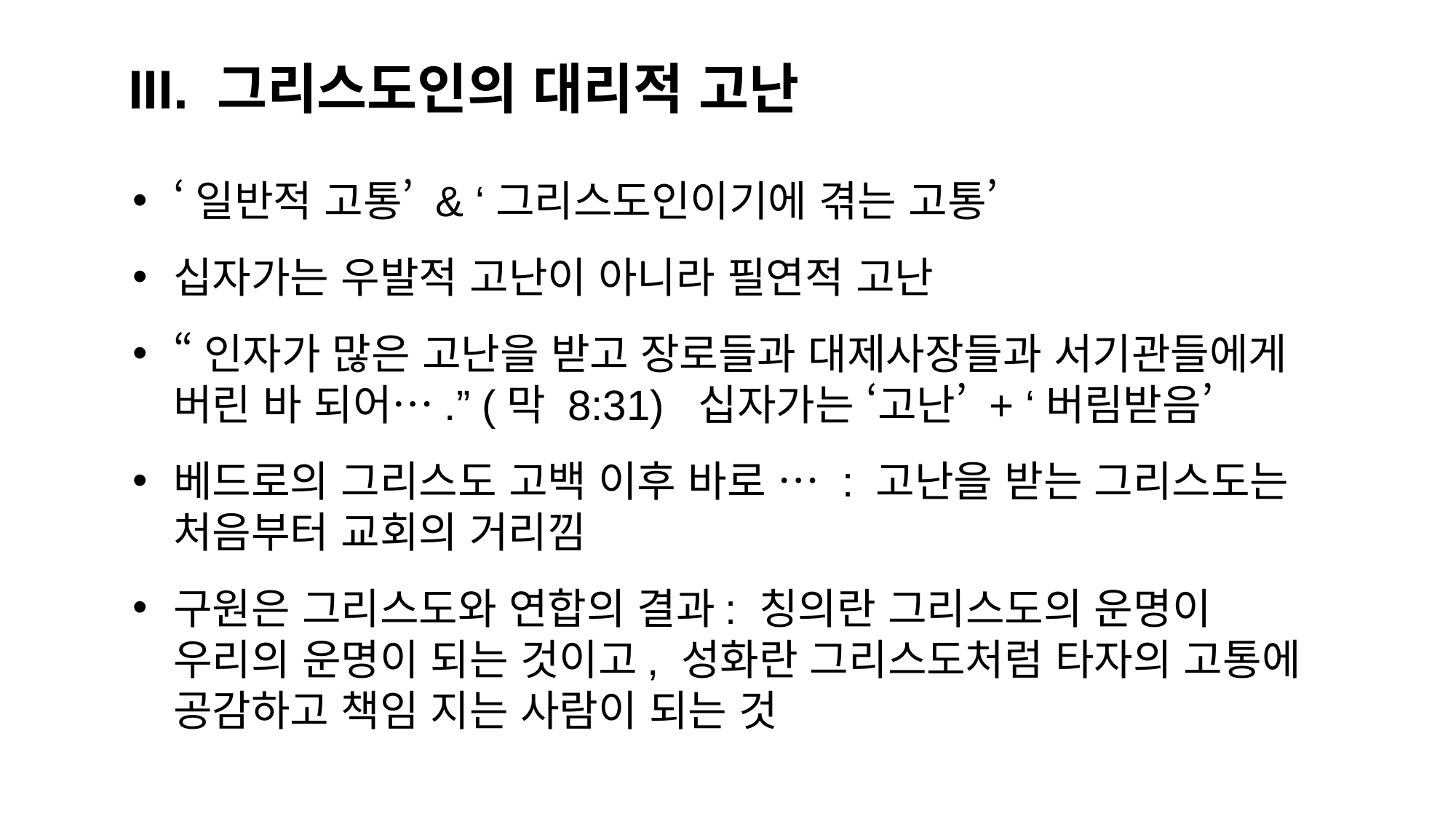

# III. 그리스도인의 대리적 고난
‘일반적 고통’ & ‘그리스도인이기에 겪는 고통’

십자가는 우발적 고난이 아니라 필연적 고난

“인자가 많은 고난을 받고 장로들과 대제사장들과 서기관들에게 버린 바 되어….” (막 8:31)  십자가는 ‘고난’ + ‘버림받음’

베드로의 그리스도 고백 이후 바로 … : 고난을 받는 그리스도는 처음부터 교회의 거리낌

구원은 그리스도와 연합의 결과: 칭의란 그리스도의 운명이 우리의 운명이 되는 것이고, 성화란 그리스도처럼 타자의 고통에 공감하고 책임 지는 사람이 되는 것